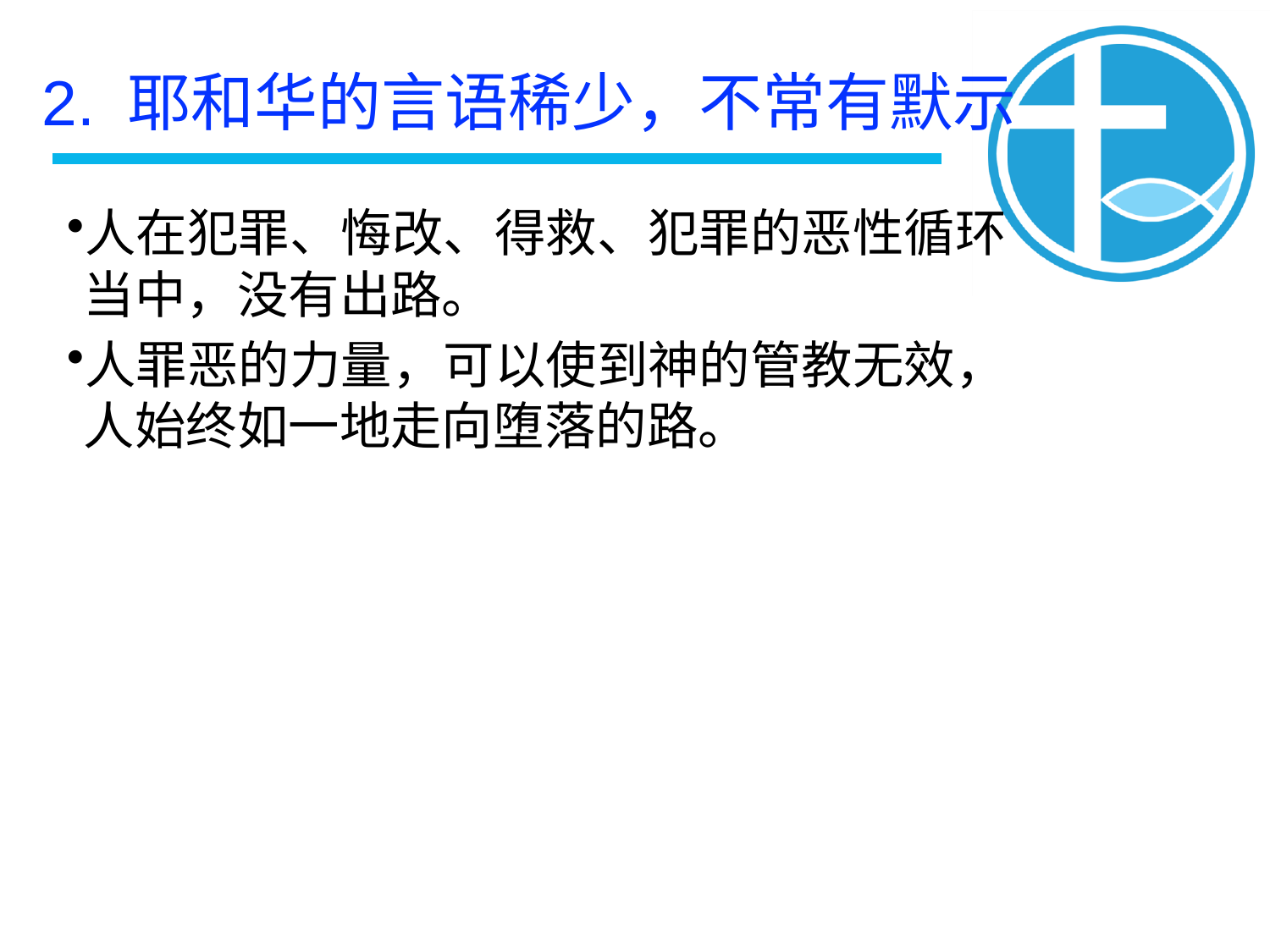

2. 耶和华的言语稀少，不常有默示
人在犯罪、悔改、得救、犯罪的恶性循环当中，没有出路。
人罪恶的力量，可以使到神的管教无效，人始终如一地走向堕落的路。